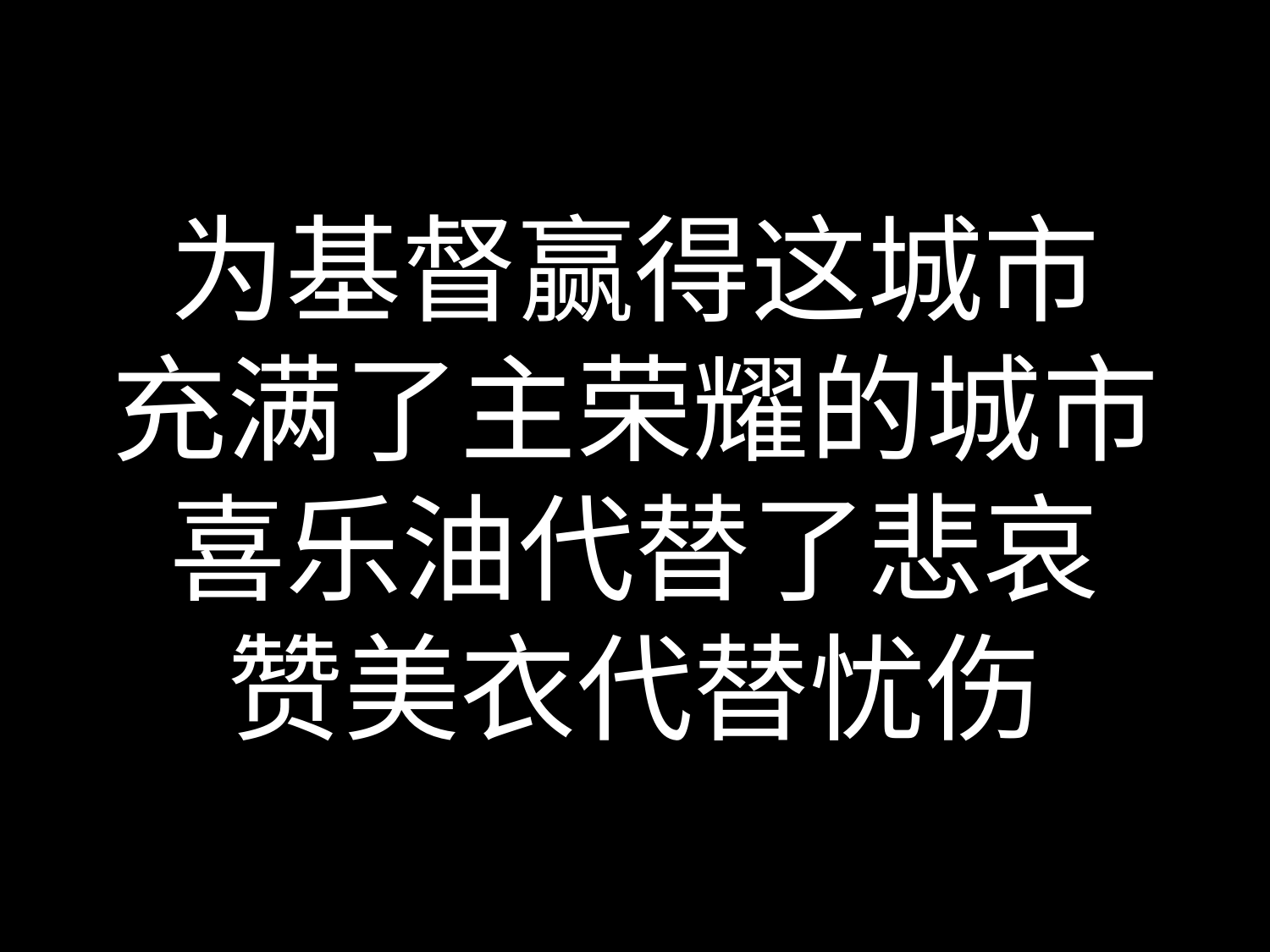

# 为基督赢得这城市 充满了主荣耀的城市 喜乐油代替了悲哀 赞美衣代替忧伤